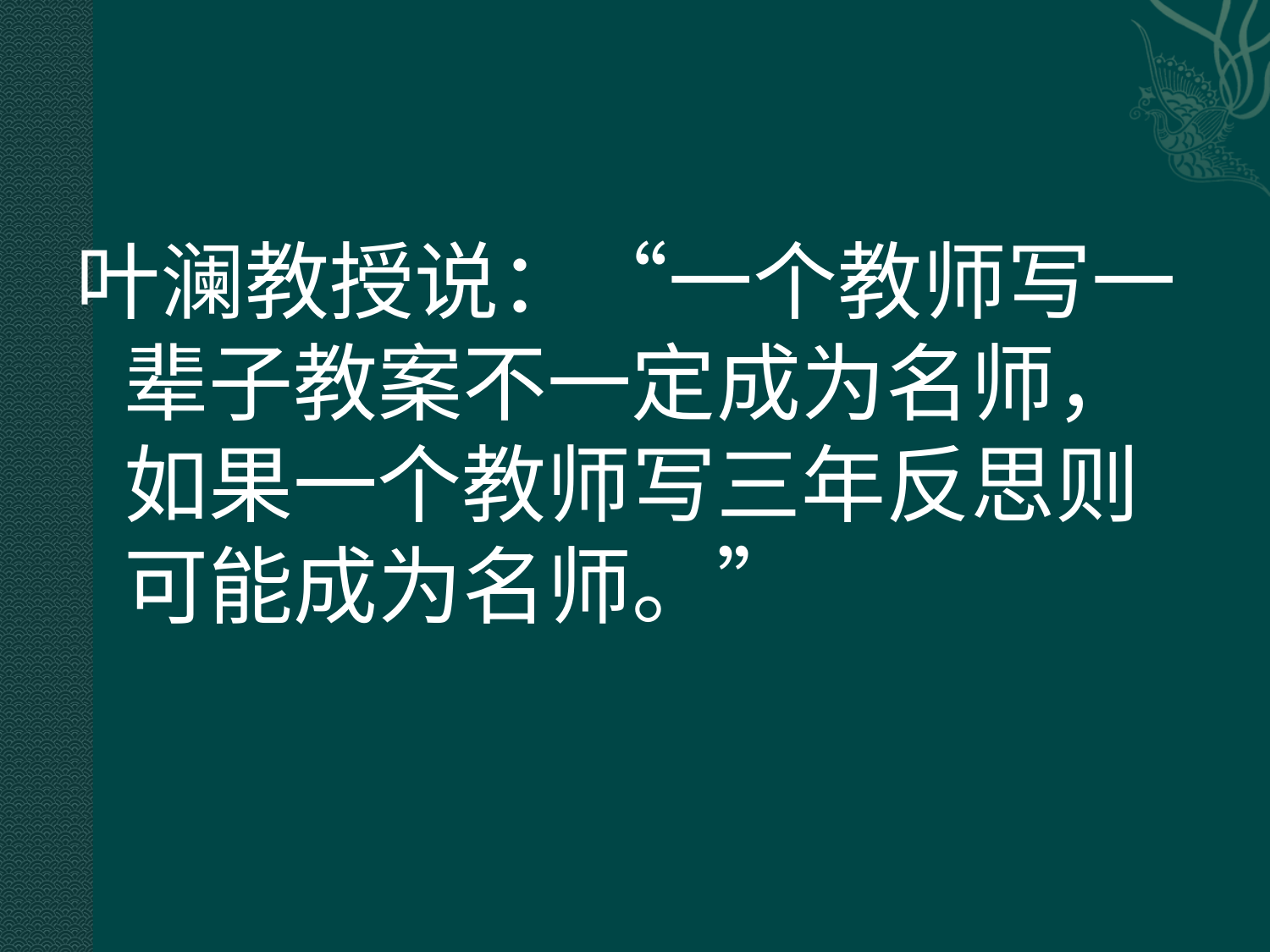

#
叶澜教授说：“一个教师写一辈子教案不一定成为名师，如果一个教师写三年反思则可能成为名师。”